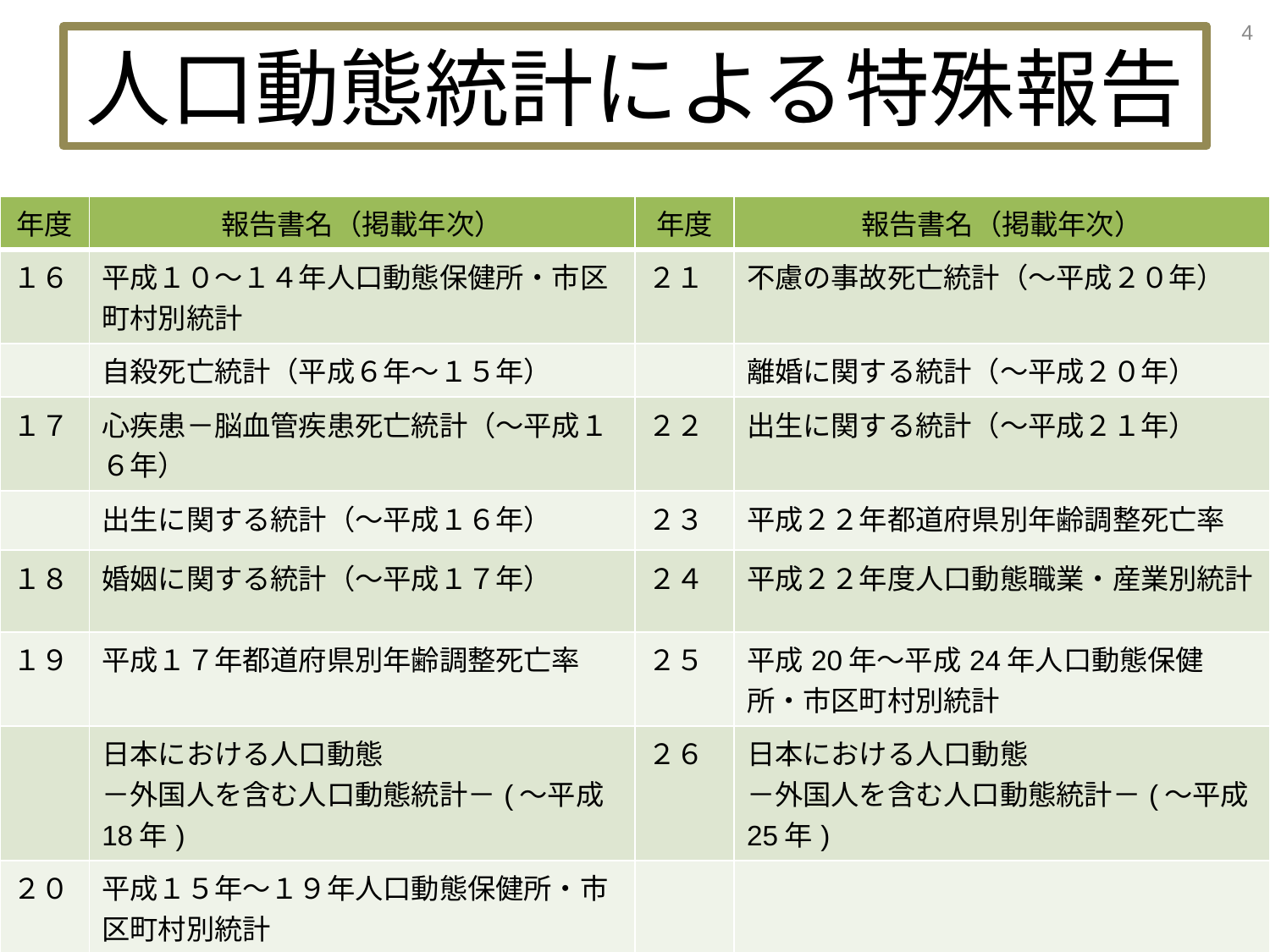

4
# 人口動態統計による特殊報告
| 年度 | 報告書名（掲載年次） | 年度 | 報告書名（掲載年次） |
| --- | --- | --- | --- |
| １６ | 平成１０～１４年人口動態保健所・市区町村別統計 | ２１ | 不慮の事故死亡統計（～平成２０年） |
|  | 自殺死亡統計（平成６年～１５年） |  | 離婚に関する統計（～平成２０年） |
| １７ | 心疾患－脳血管疾患死亡統計（～平成１６年） | ２２ | 出生に関する統計（～平成２１年） |
|  | 出生に関する統計（～平成１６年） | ２３ | 平成２２年都道府県別年齢調整死亡率 |
| １８ | 婚姻に関する統計（～平成１７年） | ２４ | 平成２２年度人口動態職業・産業別統計 |
| １９ | 平成１７年都道府県別年齢調整死亡率 | ２５ | 平成20年～平成24年人口動態保健所・市区町村別統計 |
|  | 日本における人口動態 －外国人を含む人口動態統計－(～平成18年) | ２６ | 日本における人口動態 －外国人を含む人口動態統計－(～平成25年) |
| ２０ | 平成１５年～１９年人口動態保健所・市区町村別統計 |  |  |
|  | 平成１７年度人口動態職業・産業別統計 |  |  |